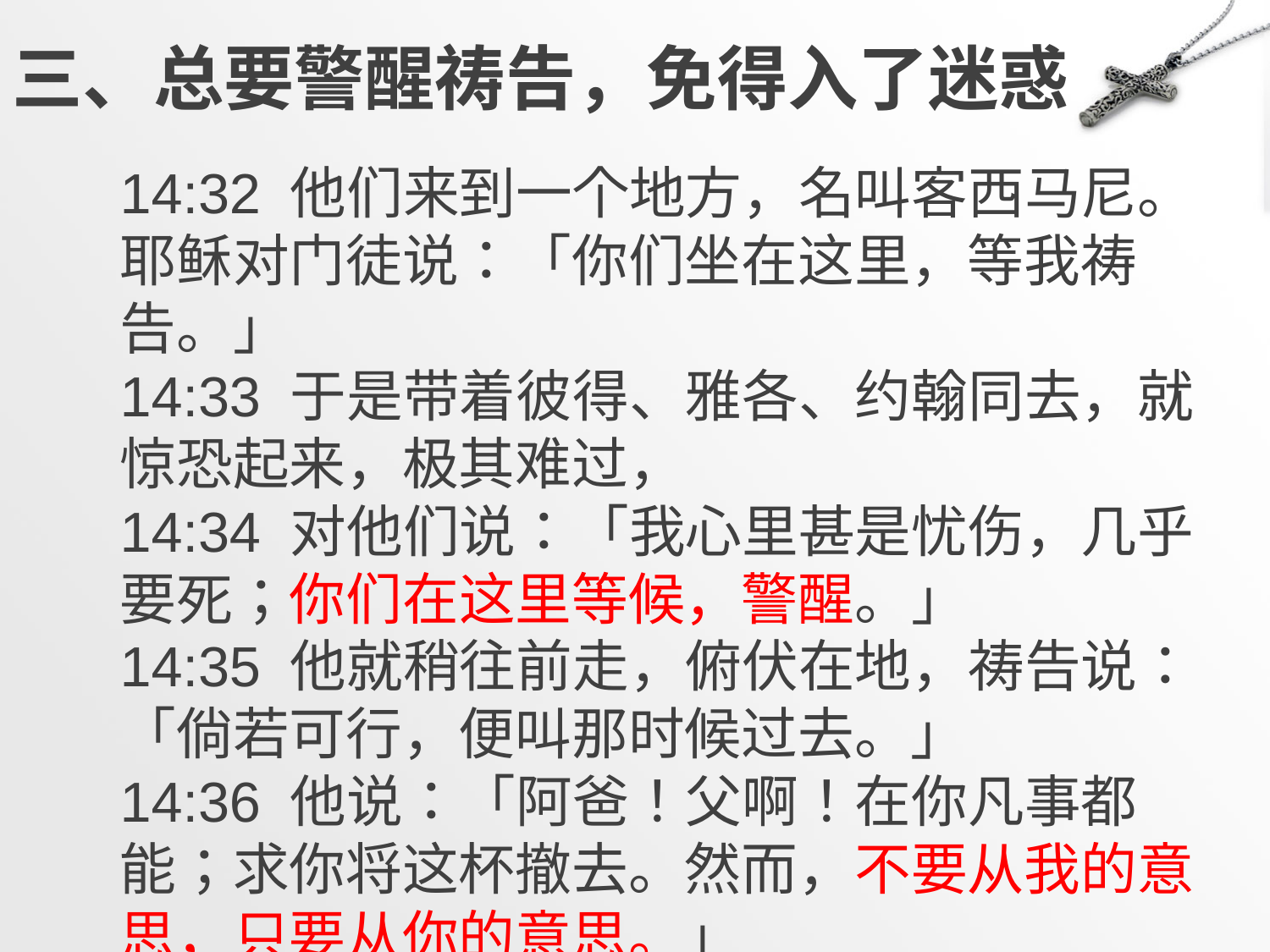

# 三、总要警醒祷告，免得入了迷惑
14:32 他们来到一个地方，名叫客西马尼。耶稣对门徒说：「你们坐在这里，等我祷告。」
14:33 于是带着彼得、雅各、约翰同去，就惊恐起来，极其难过，
14:34 对他们说：「我心里甚是忧伤，几乎要死；你们在这里等候，警醒。」
14:35 他就稍往前走，俯伏在地，祷告说：「倘若可行，便叫那时候过去。」
14:36 他说：「阿爸！父啊！在你凡事都能；求你将这杯撤去。然而，不要从我的意思，只要从你的意思。」